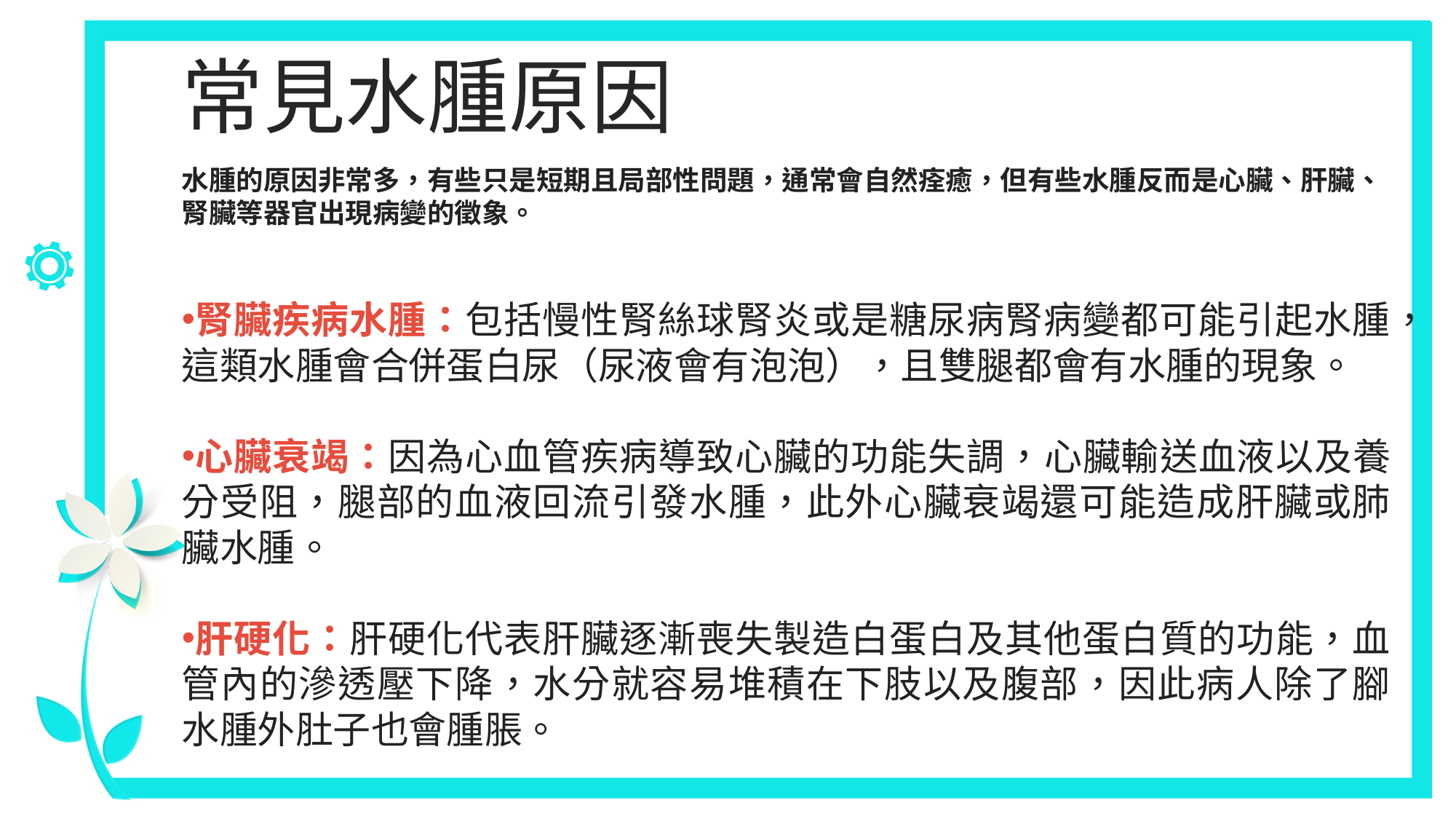

常見水腫原因
水腫的原因非常多，有些只是短期且局部性問題，通常會自然痊癒，但有些水腫反而是心臟、肝臟、腎臟等器官出現病變的徵象。

腎臟疾病水腫：包括慢性腎絲球腎炎或是糖尿病腎病變都可能引起水腫，這類水腫會合併蛋白尿（尿液會有泡泡），且雙腿都會有水腫的現象。

心臟衰竭：因為心血管疾病導致心臟的功能失調，心臟輸送血液以及養分受阻，腿部的血液回流引發水腫，此外心臟衰竭還可能造成肝臟或肺臟水腫。

肝硬化：肝硬化代表肝臟逐漸喪失製造白蛋白及其他蛋白質的功能，血管內的滲透壓下降，水分就容易堆積在下肢以及腹部，因此病人除了腳水腫外肚子也會腫脹。